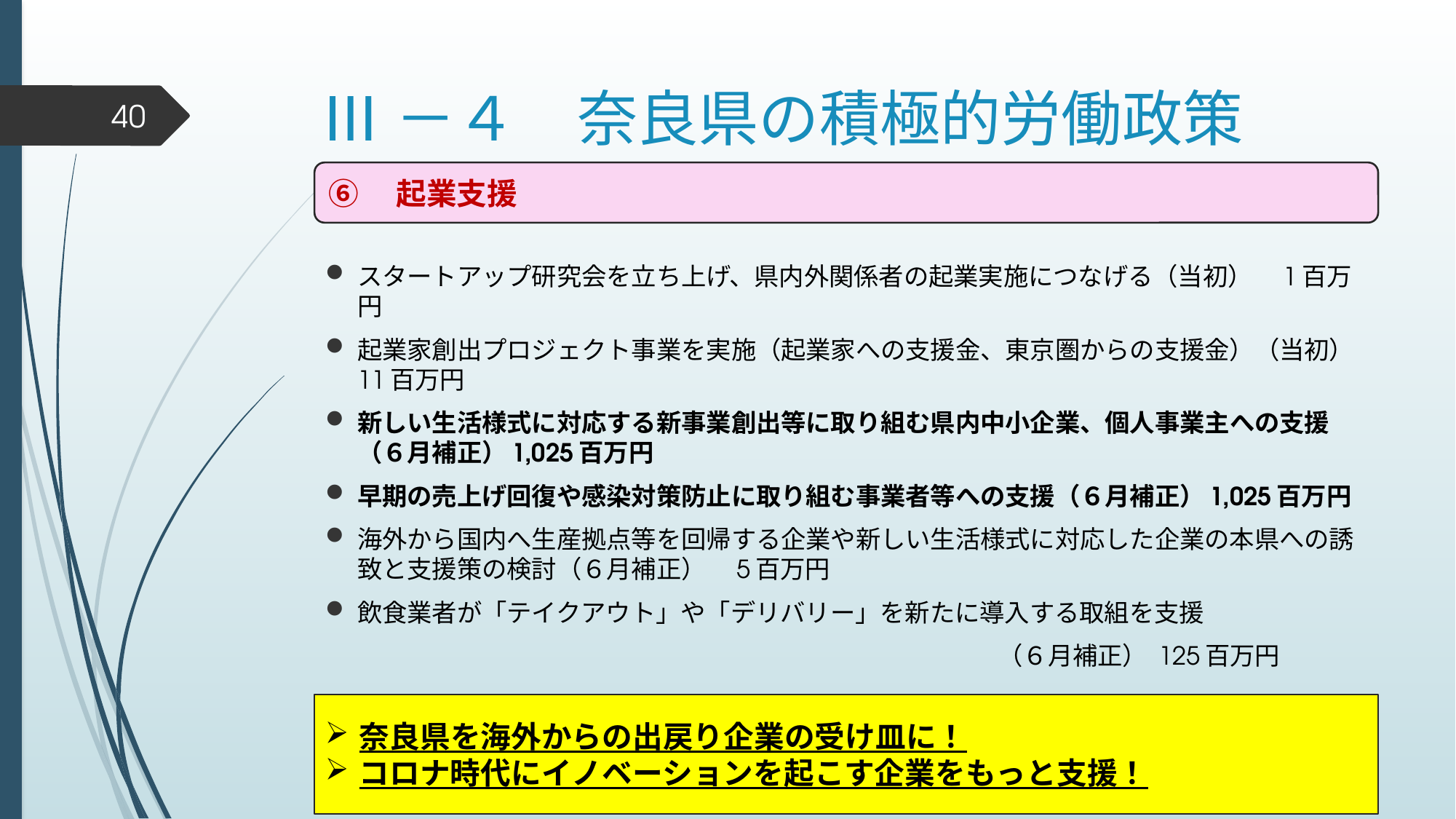

# Ⅲ－４　奈良県の積極的労働政策
40
⑥　起業支援
スタートアップ研究会を立ち上げ、県内外関係者の起業実施につなげる（当初）　1百万円
起業家創出プロジェクト事業を実施（起業家への支援金、東京圏からの支援金）（当初）11百万円
新しい生活様式に対応する新事業創出等に取り組む県内中小企業、個人事業主への支援（６月補正）1,025百万円
早期の売上げ回復や感染対策防止に取り組む事業者等への支援（６月補正）1,025百万円
海外から国内へ生産拠点等を回帰する企業や新しい生活様式に対応した企業の本県への誘致と支援策の検討（６月補正）　5百万円
飲食業者が「テイクアウト」や「デリバリー」を新たに導入する取組を支援
　　　　　　　　　　　　　　　　　　　　　　　　　　　（６月補正） 125百万円

奈良県を海外からの出戻り企業の受け皿に！
コロナ時代にイノベーションを起こす企業をもっと支援！
2020/9/30